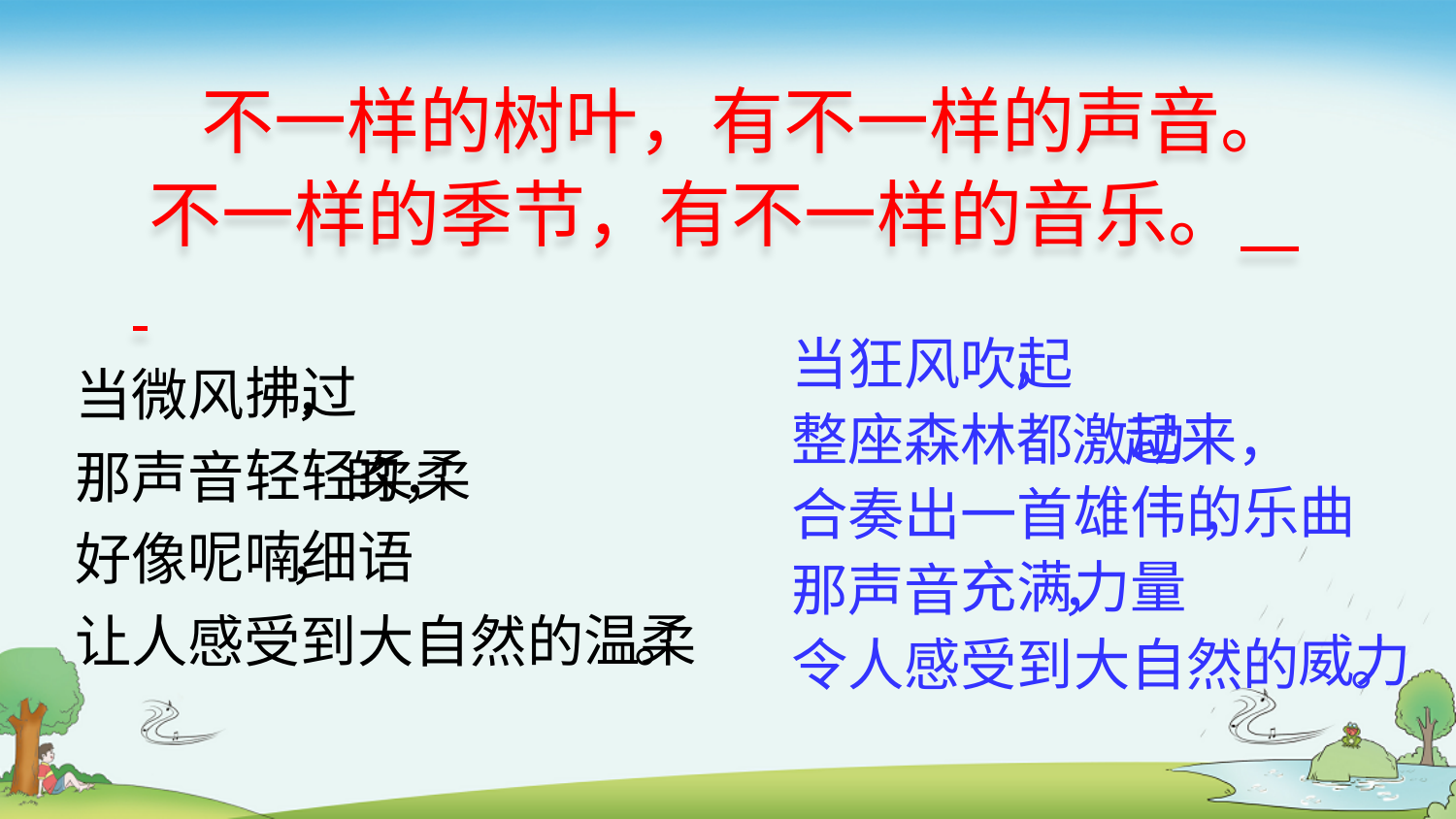

不一样的树叶，有不一样的声音。
    不一样的季节，有不一样的音乐。

当狂风    ，
整座森林都    起来，
合奏出一首          ，
那声音        ，
令人感受到大自然的    。
吹起
当微风    ，
那声音        的，
好像        ，
让人感受到大自然的    。
拂过

激动
轻轻柔柔
雄伟的乐曲
呢喃细语
充满力量
温柔
威力